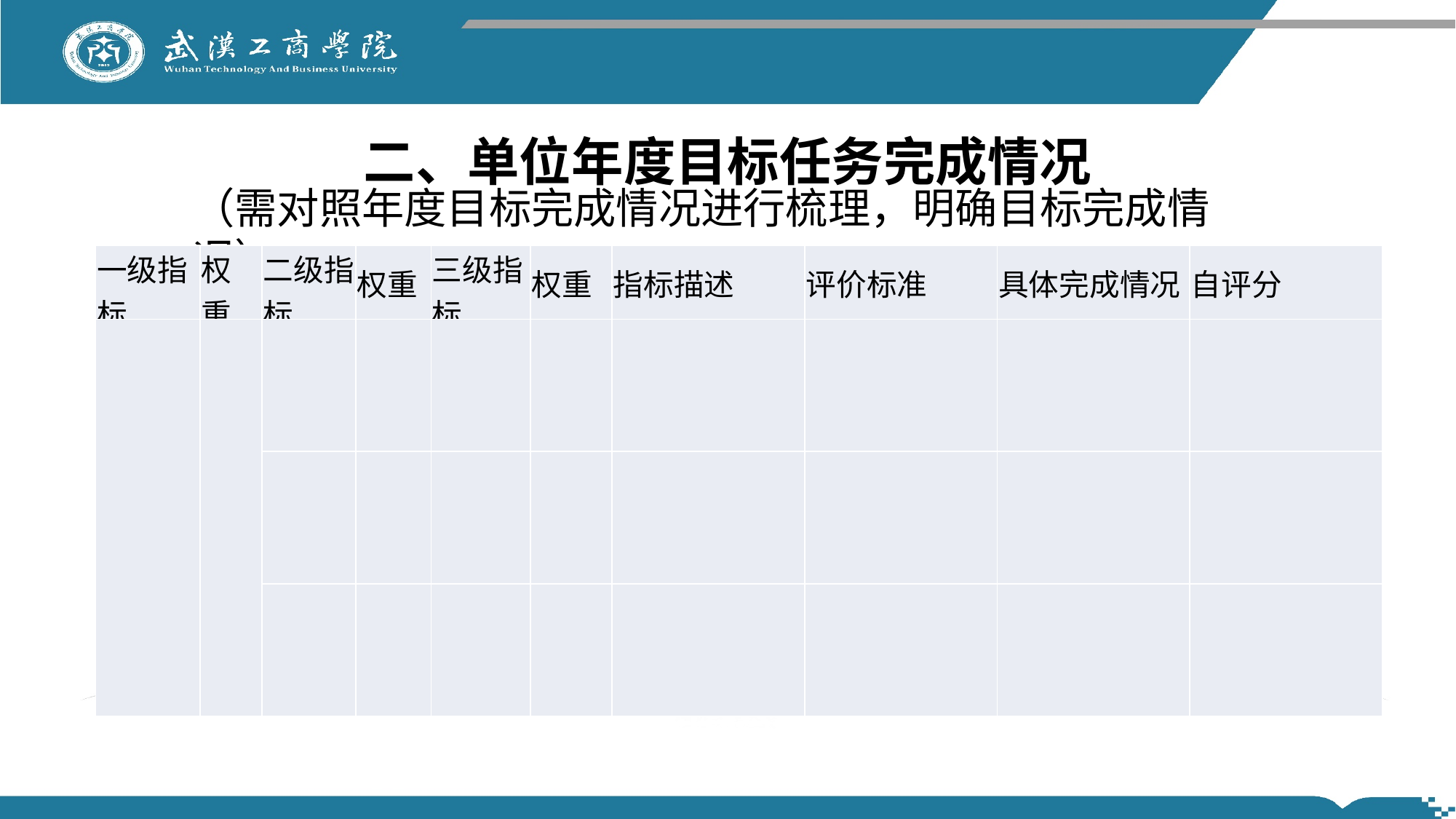

# 二、单位年度目标任务完成情况
（需对照年度目标完成情况进行梳理，明确目标完成情况）

| 一级指标 | 权重 | 二级指标 | 权重 | 三级指标 | 权重 | 指标描述 | 评价标准 | 具体完成情况 | 自评分 |
| --- | --- | --- | --- | --- | --- | --- | --- | --- | --- |
|  |  |  |  |  |  |  |  |  |  |
|  |  |  |  |  |  |  |  |  |  |
|  |  |  |  |  |  |  |  |  |  |